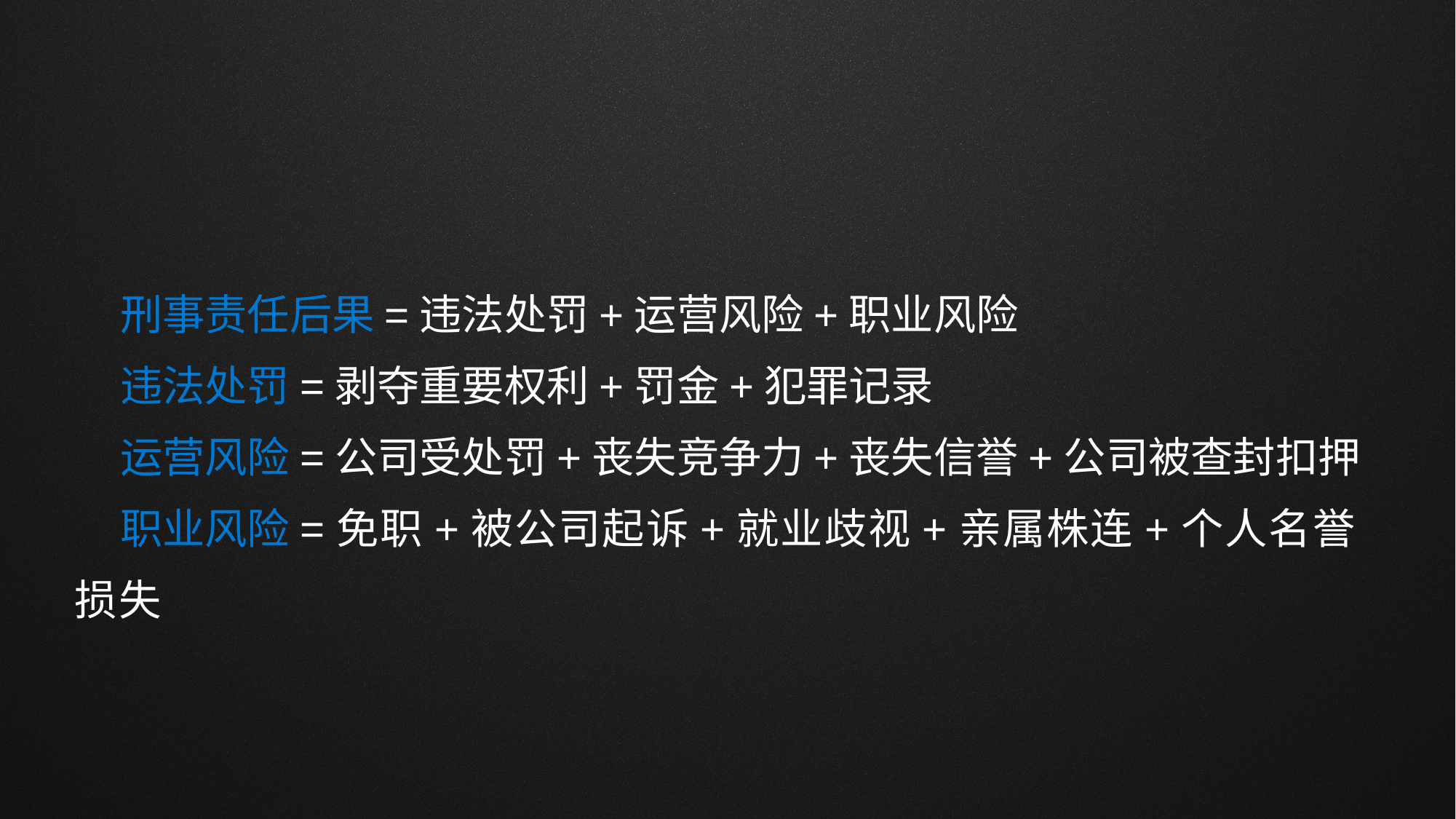

刑事责任后果=违法处罚+运营风险+职业风险
违法处罚=剥夺重要权利+罚金+犯罪记录
运营风险=公司受处罚+丧失竞争力+丧失信誉+公司被查封扣押
职业风险=免职+被公司起诉+就业歧视+亲属株连+个人名誉损失